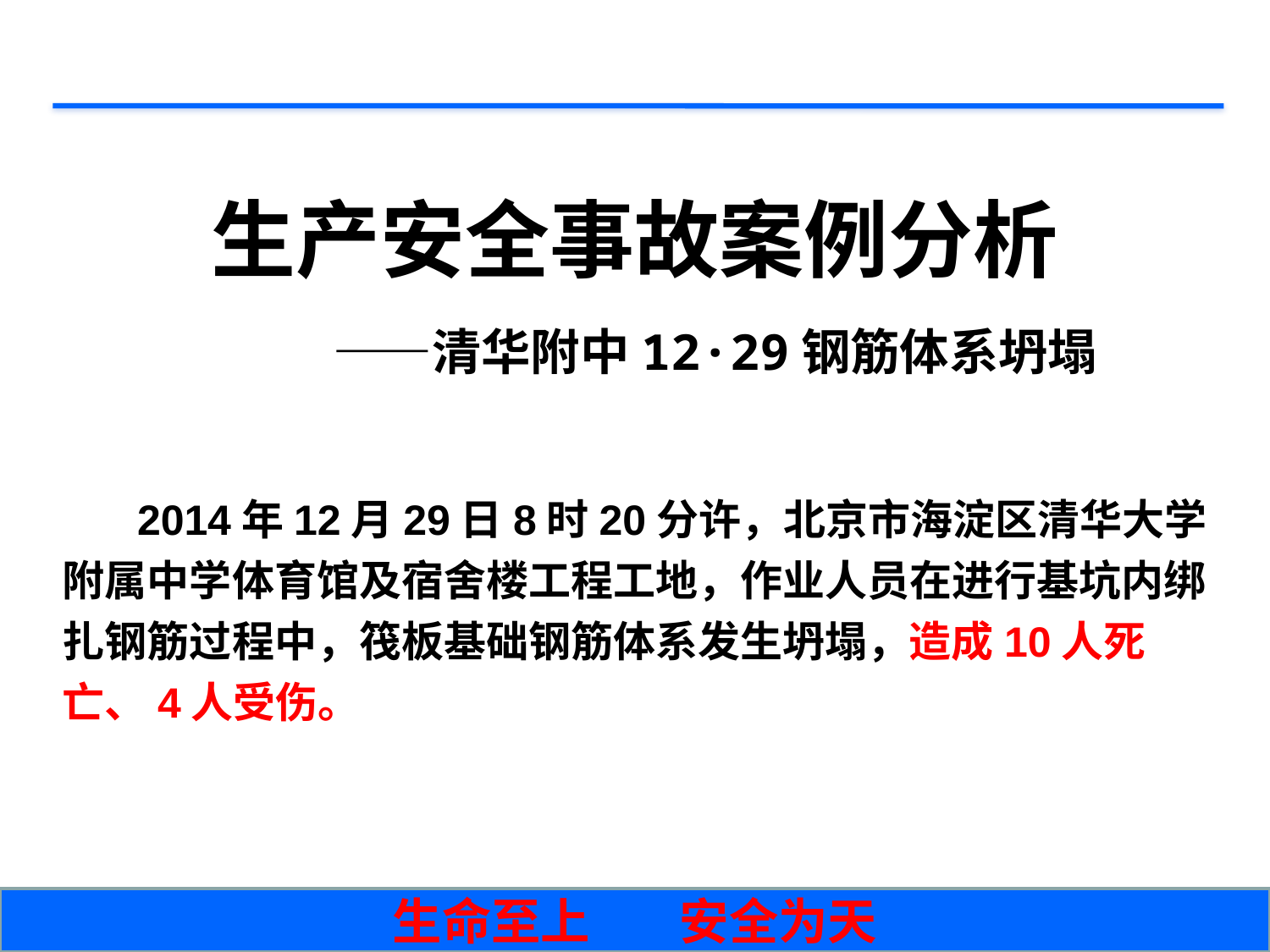

生产安全事故案例分析
          ——清华附中12·29钢筋体系坍塌
 2014年12月29日8时20分许，北京市海淀区清华大学附属中学体育馆及宿舍楼工程工地，作业人员在进行基坑内绑扎钢筋过程中，筏板基础钢筋体系发生坍塌，造成10人死亡、4人受伤。